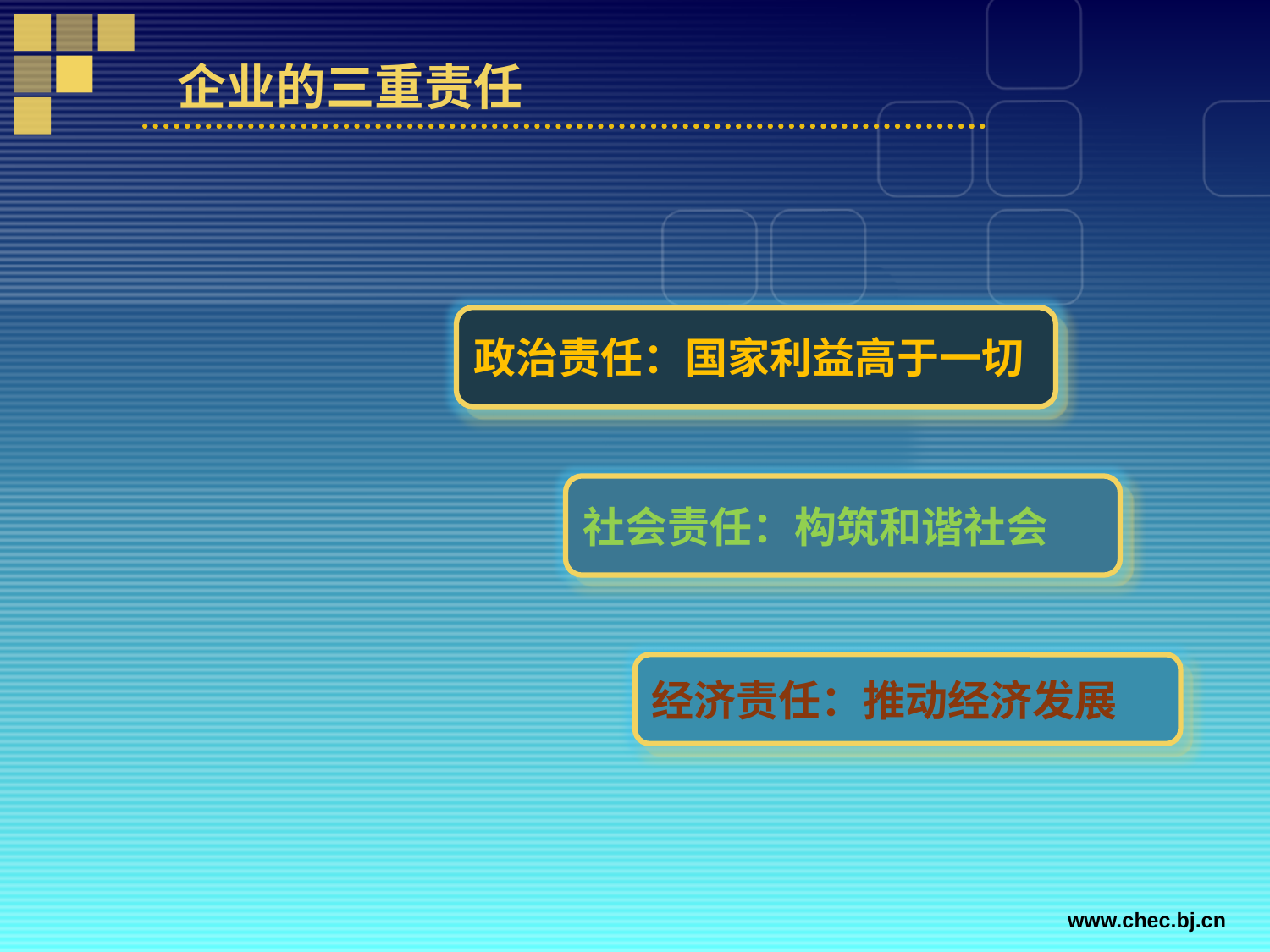

# 企业的三重责任

政治责任：国家利益高于一切
社会责任：构筑和谐社会
经济责任：推动经济发展
www.chec.bj.cn